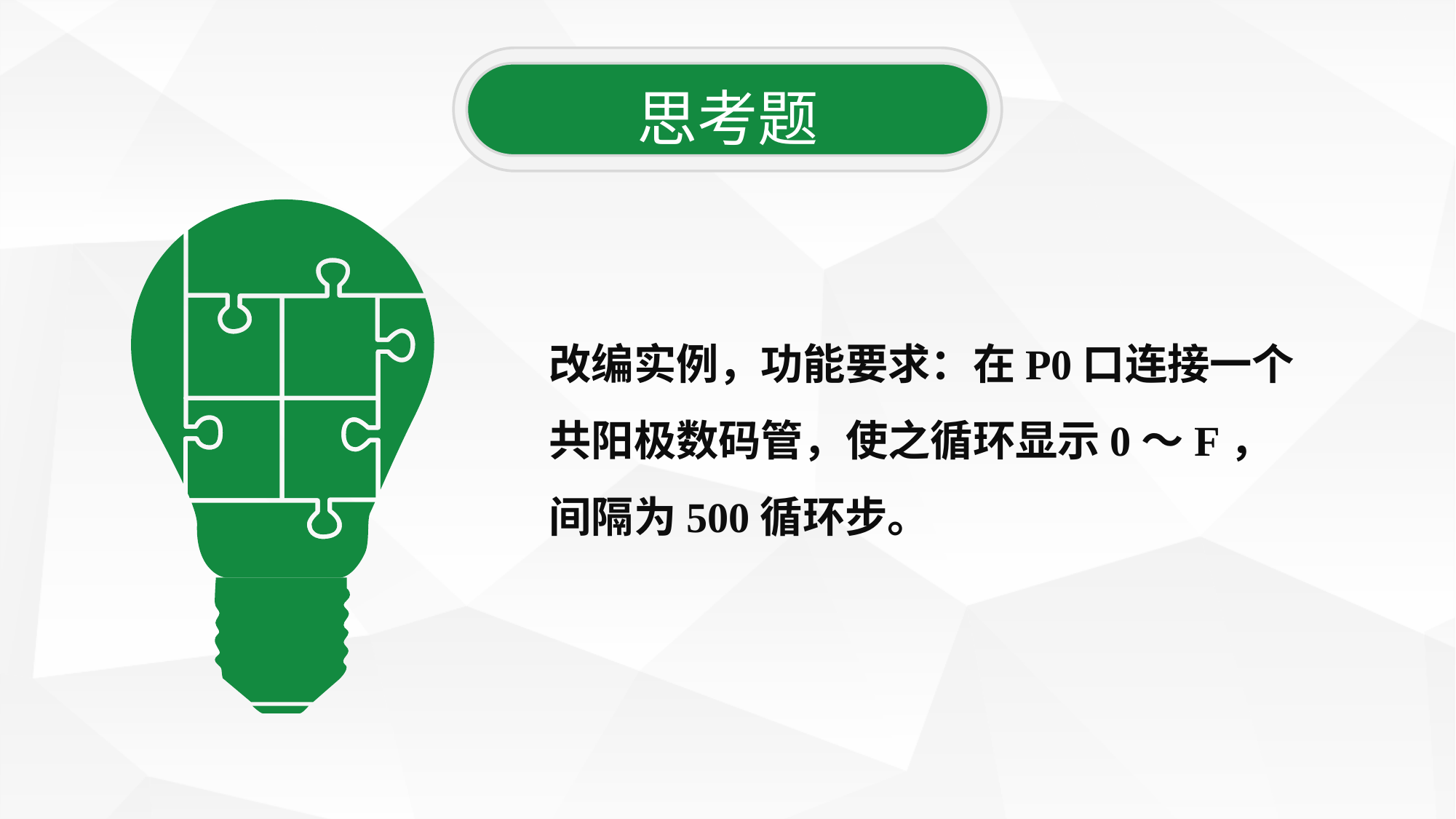

思考题

改编实例，功能要求：在P0口连接一个共阳极数码管，使之循环显示0～F，间隔为500循环步。